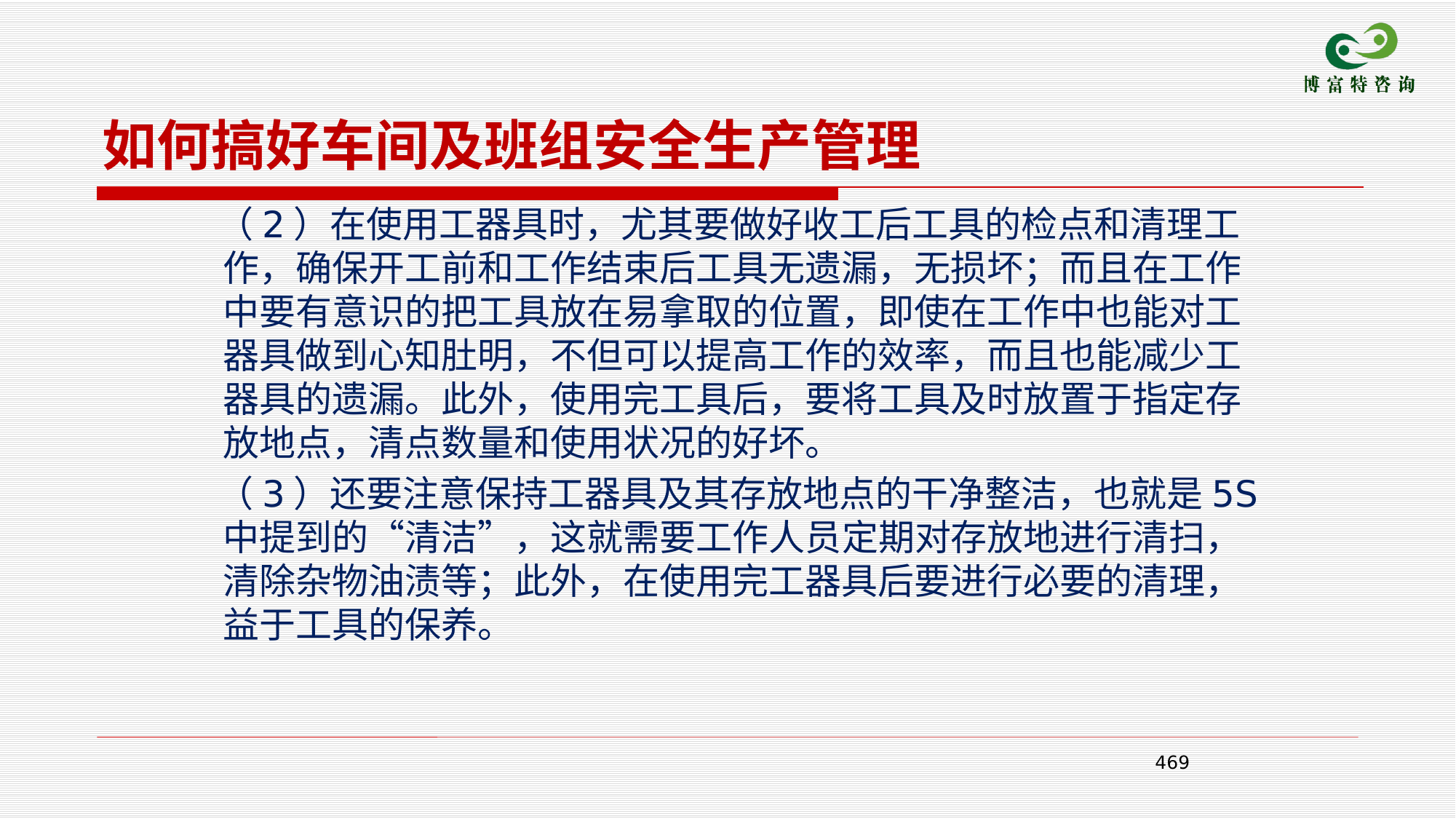

如何搞好车间及班组安全生产管理
     （2）在使用工器具时，尤其要做好收工后工具的检点和清理工作，确保开工前和工作结束后工具无遗漏，无损坏；而且在工作中要有意识的把工具放在易拿取的位置，即使在工作中也能对工器具做到心知肚明，不但可以提高工作的效率，而且也能减少工器具的遗漏。此外，使用完工具后，要将工具及时放置于指定存放地点，清点数量和使用状况的好坏。
     （3）还要注意保持工器具及其存放地点的干净整洁，也就是5S中提到的“清洁”，这就需要工作人员定期对存放地进行清扫，清除杂物油渍等；此外，在使用完工器具后要进行必要的清理，益于工具的保养。

469